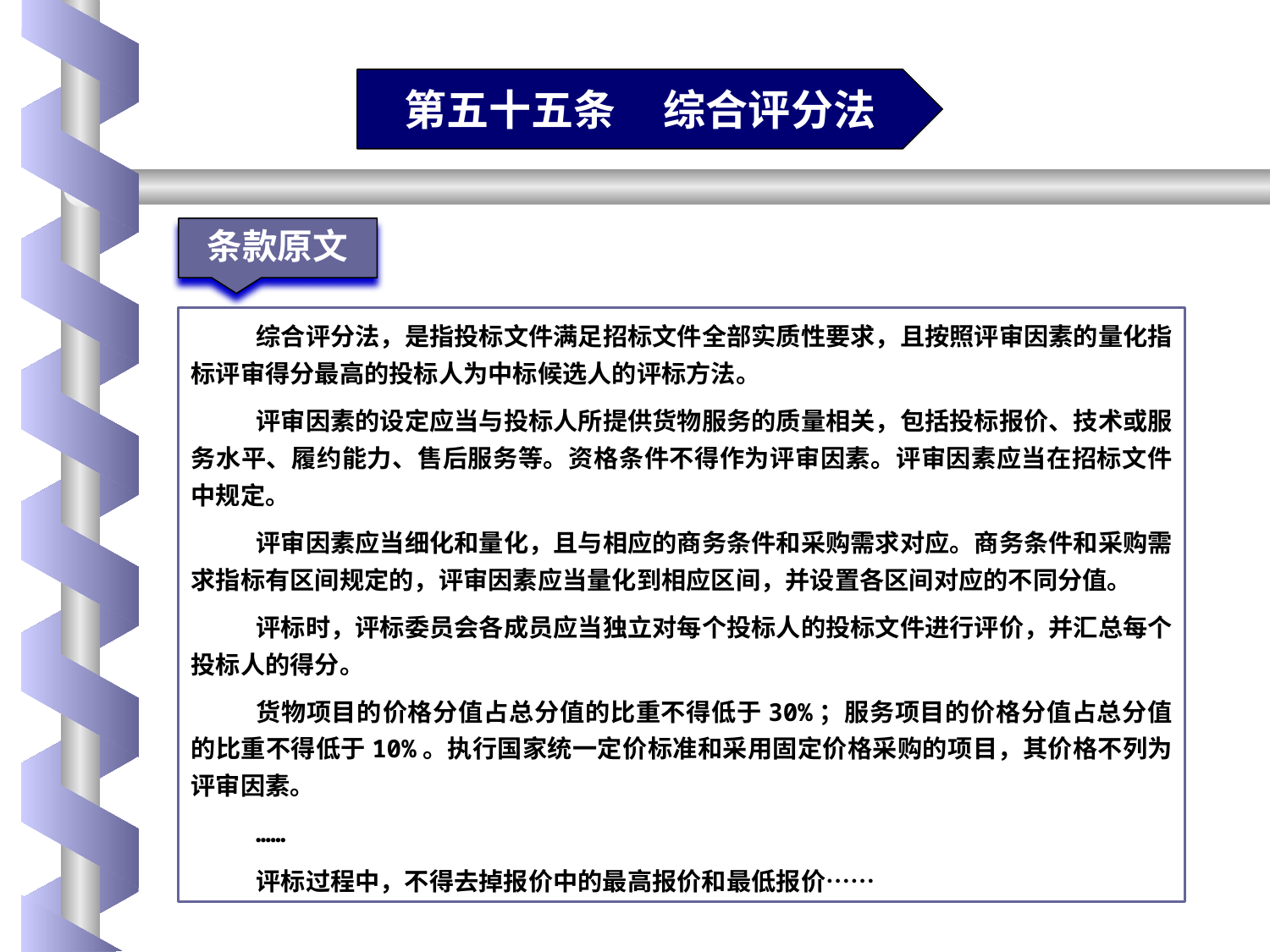

第五十五条     综合评分法
条款原文
综合评分法，是指投标文件满足招标文件全部实质性要求，且按照评审因素的量化指标评审得分最高的投标人为中标候选人的评标方法。
评审因素的设定应当与投标人所提供货物服务的质量相关，包括投标报价、技术或服务水平、履约能力、售后服务等。资格条件不得作为评审因素。评审因素应当在招标文件中规定。
评审因素应当细化和量化，且与相应的商务条件和采购需求对应。商务条件和采购需求指标有区间规定的，评审因素应当量化到相应区间，并设置各区间对应的不同分值。
评标时，评标委员会各成员应当独立对每个投标人的投标文件进行评价，并汇总每个投标人的得分。
货物项目的价格分值占总分值的比重不得低于30%；服务项目的价格分值占总分值的比重不得低于10%。执行国家统一定价标准和采用固定价格采购的项目，其价格不列为评审因素。
……
评标过程中，不得去掉报价中的最高报价和最低报价……